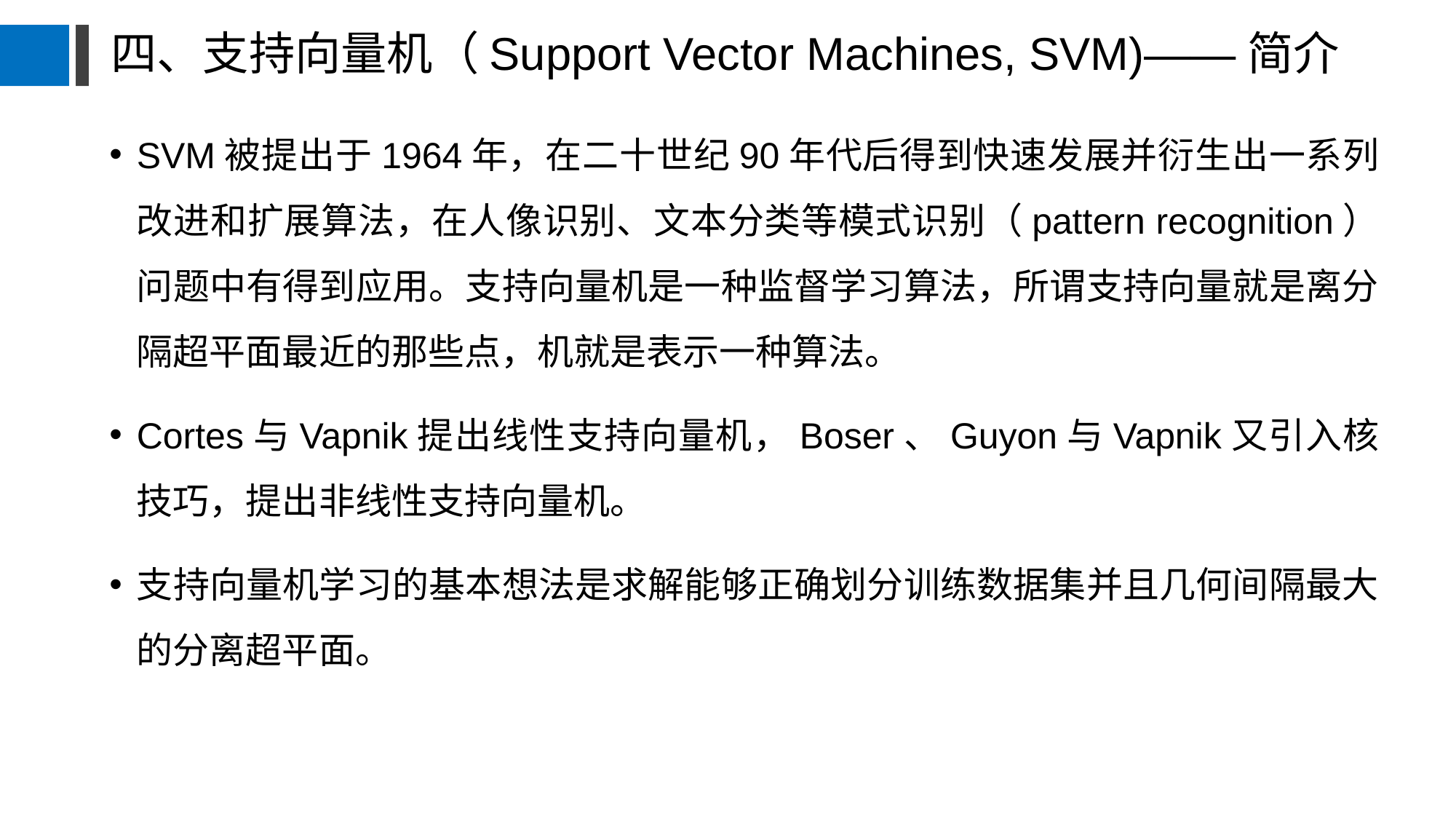

# 四、支持向量机（Support Vector Machines, SVM)——简介
SVM被提出于1964年，在二十世纪90年代后得到快速发展并衍生出一系列改进和扩展算法，在人像识别、文本分类等模式识别（pattern recognition）问题中有得到应用。支持向量机是一种监督学习算法，所谓支持向量就是离分隔超平面最近的那些点，机就是表示一种算法。
Cortes与Vapnik提出线性支持向量机，Boser、Guyon与Vapnik又引入核技巧，提出非线性支持向量机。
支持向量机学习的基本想法是求解能够正确划分训练数据集并且几何间隔最大的分离超平面。